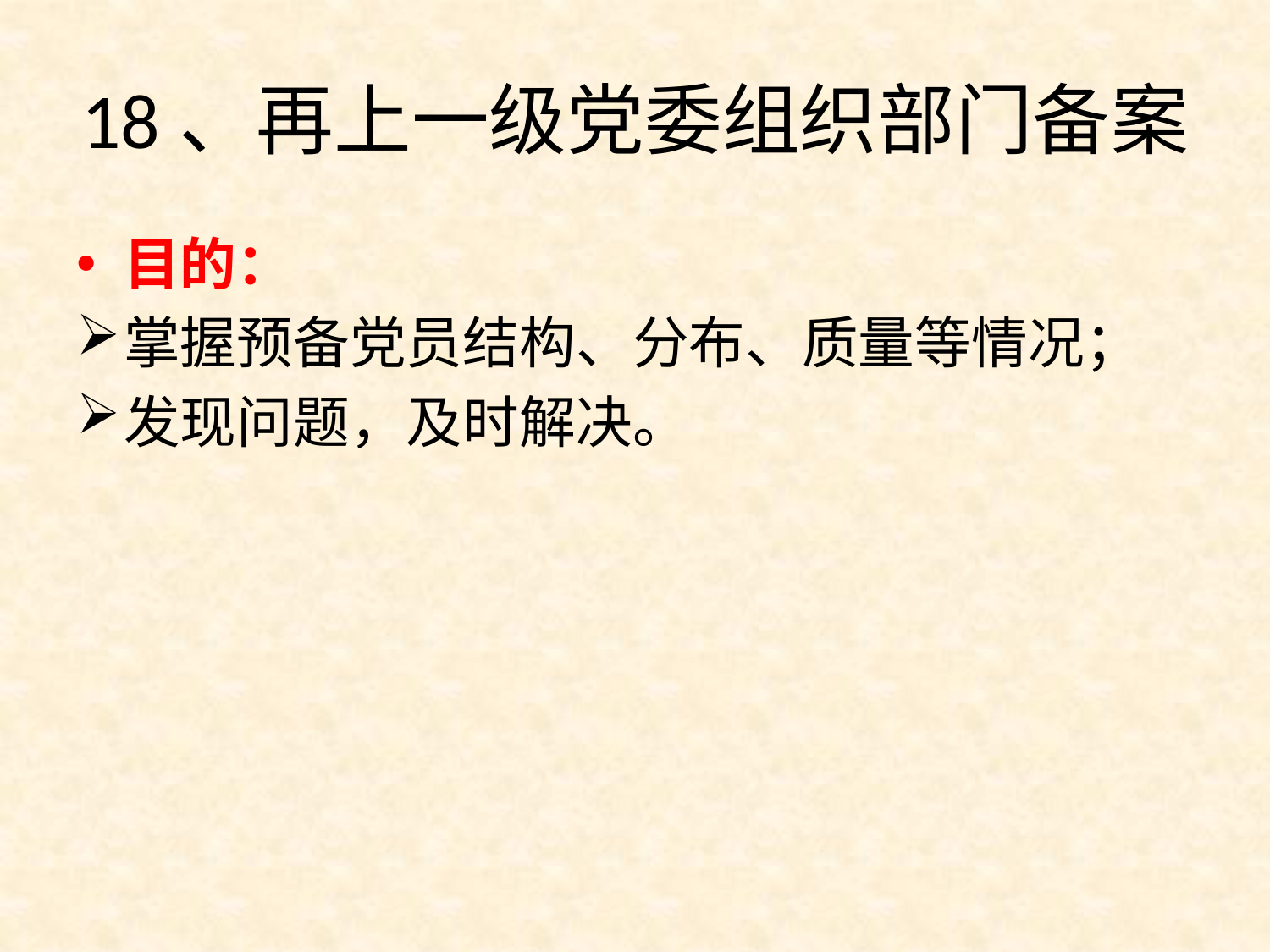

# 18、再上一级党委组织部门备案
目的：
掌握预备党员结构、分布、质量等情况；
发现问题，及时解决。